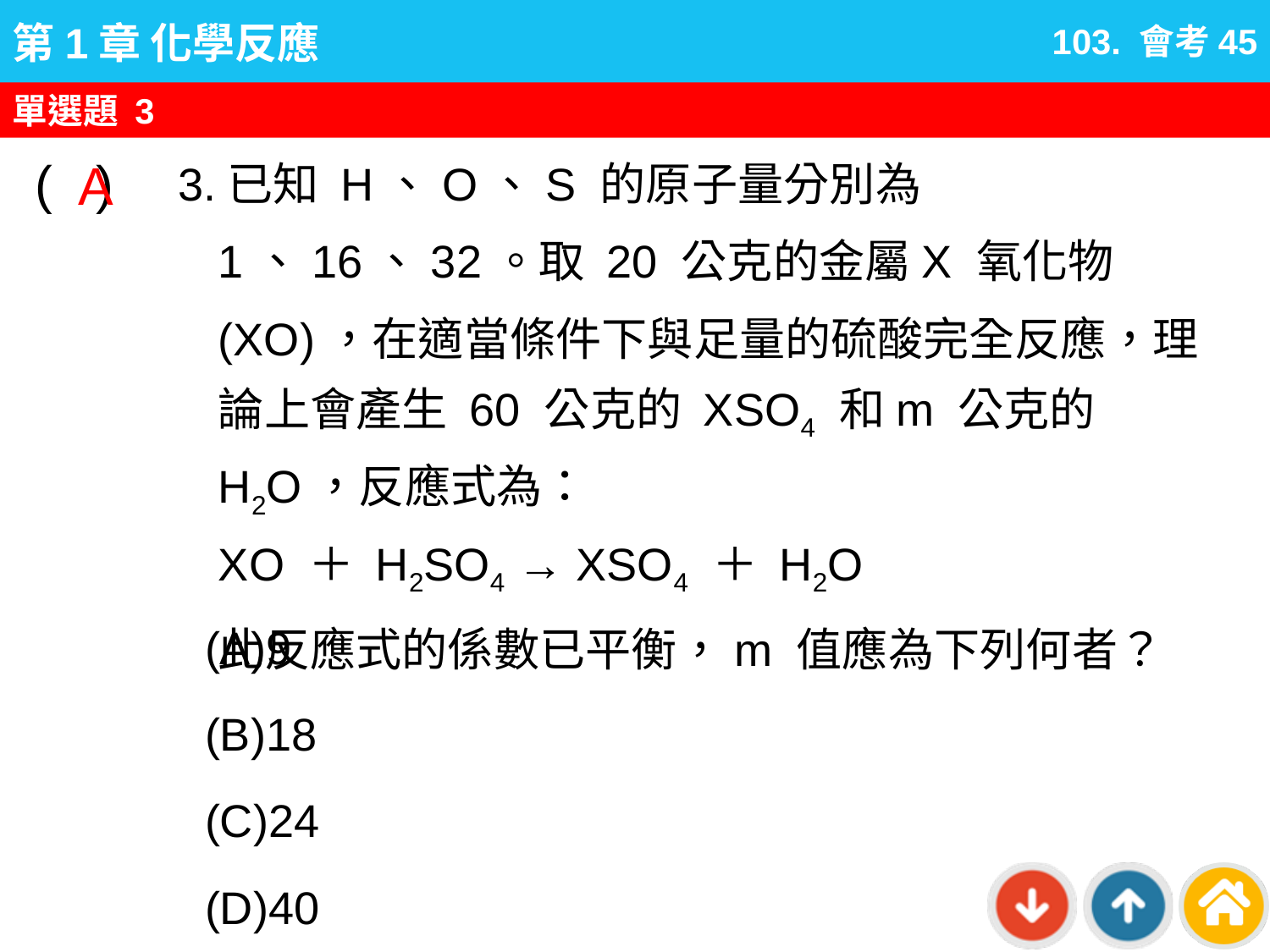

103. 會考45
單選題 3
A
3.已知 H、O、S 的原子量分別為 1、16、32。取 20 公克的金屬X 氧化物(XO)，在適當條件下與足量的硫酸完全反應，理論上會產生 60 公克的 XSO4 和m 公克的H2O，反應式為：
XO ＋ H2SO4 → XSO4 ＋ H2O
此反應式的係數已平衡，m 值應為下列何者？
(   )
(A)9
(B)18
(C)24
(D)40